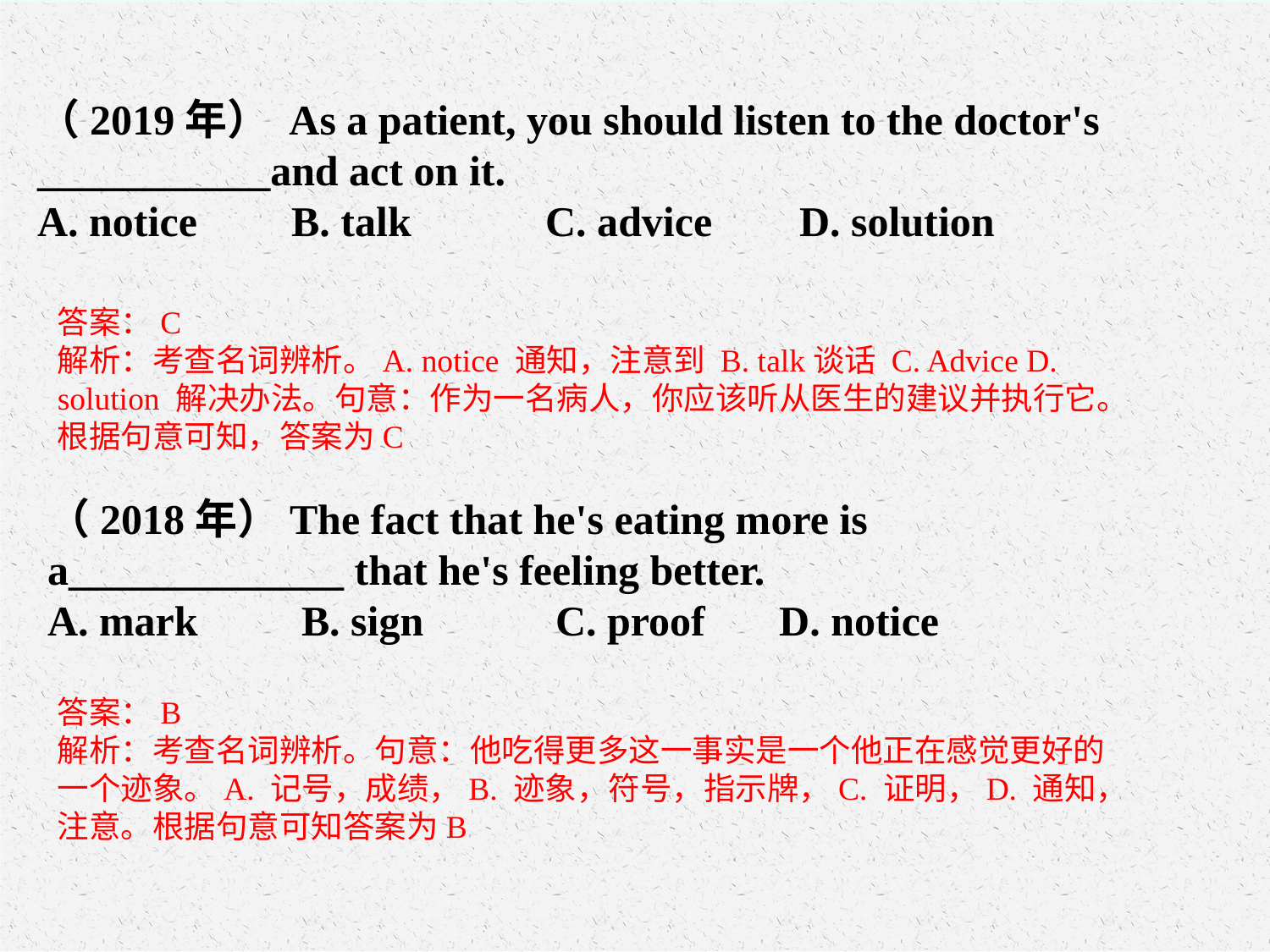

（2019年） As a patient, you should listen to the doctor's ___________and act on it. A. notice    	B. talk    	C. advice    	D. solution
答案：C解析：考查名词辨析。A. notice 通知，注意到 B. talk谈话 C. Advice D. solution 解决办法。句意：作为一名病人，你应该听从医生的建议并执行它。根据句意可知，答案为C
（2018年）The fact that he's eating more is a_____________ that he's feeling better. A. mark         	B. sign       	C. proof       D. notice
答案：B解析：考查名词辨析。句意：他吃得更多这一事实是一个他正在感觉更好的一个迹象。A. 记号，成绩，B. 迹象，符号，指示牌，C. 证明，D. 通知，注意。根据句意可知答案为B